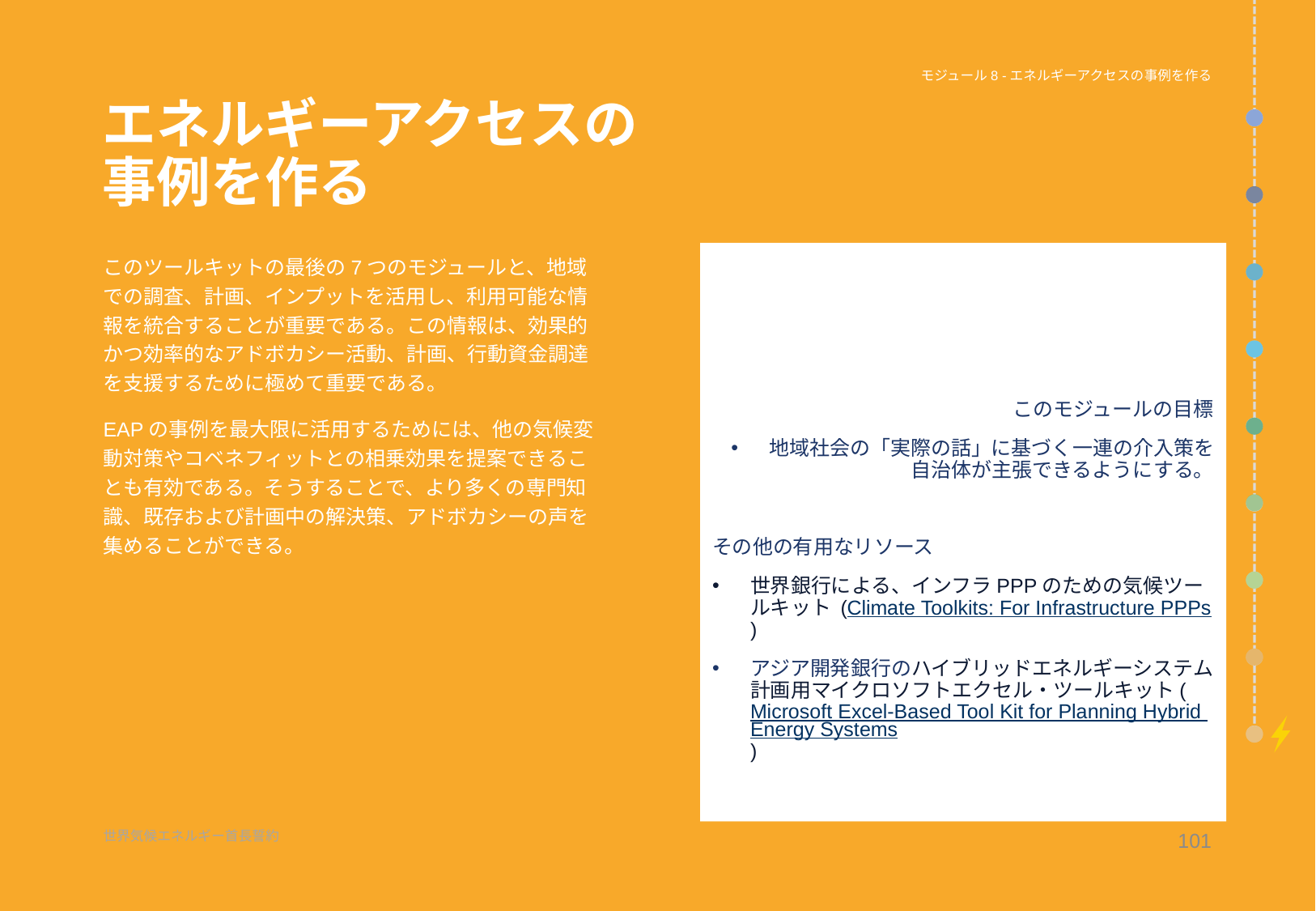

モジュール8 -エネルギーアクセスの事例を作る
# エネルギーアクセスの 事例を作る

このモジュールの目標
地域社会の「実際の話」に基づく一連の介入策を自治体が主張できるようにする。

その他の有用なリソース
世界銀行による、インフラPPPのための気候ツールキット (Climate Toolkits: For Infrastructure PPPs)
アジア開発銀行のハイブリッドエネルギーシステム計画用マイクロソフトエクセル・ツールキット(Microsoft Excel-Based Tool Kit for Planning Hybrid Energy Systems)

このツールキットの最後の7つのモジュールと、地域での調査、計画、インプットを活用し、利用可能な情報を統合することが重要である。この情報は、効果的かつ効率的なアドボカシー活動、計画、行動資金調達を支援するために極めて重要である。
EAPの事例を最大限に活用するためには、他の気候変動対策やコベネフィットとの相乗効果を提案できることも有効である。そうすることで、より多くの専門知識、既存および計画中の解決策、アドボカシーの声を集めることができる。

101